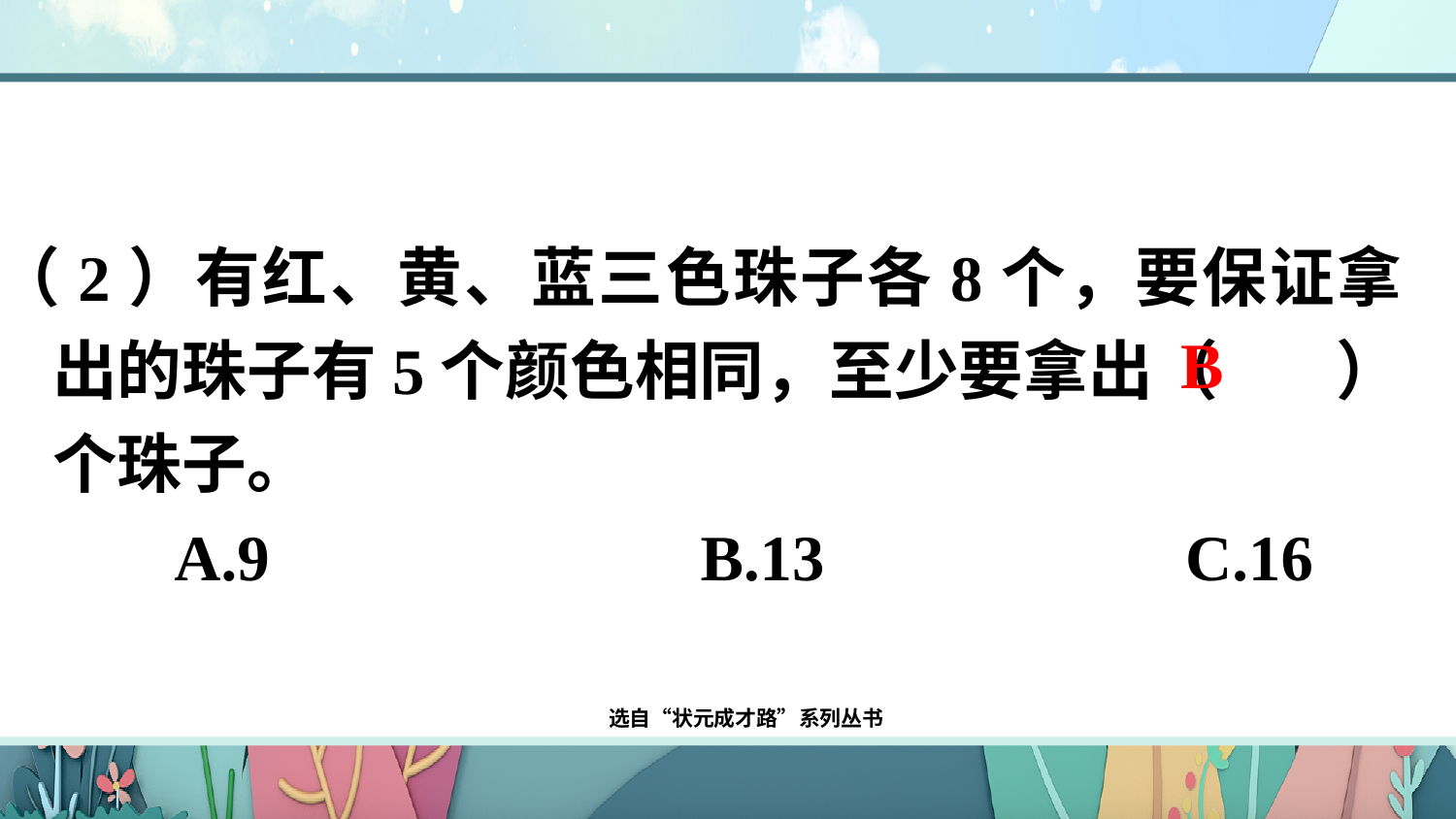

（2）有红、黄、蓝三色珠子各8个，要保证拿出的珠子有5个颜色相同，至少要拿出（        ）个珠子。
           A.9		             B.13		       C.16
B
选自“状元成才路”系列丛书